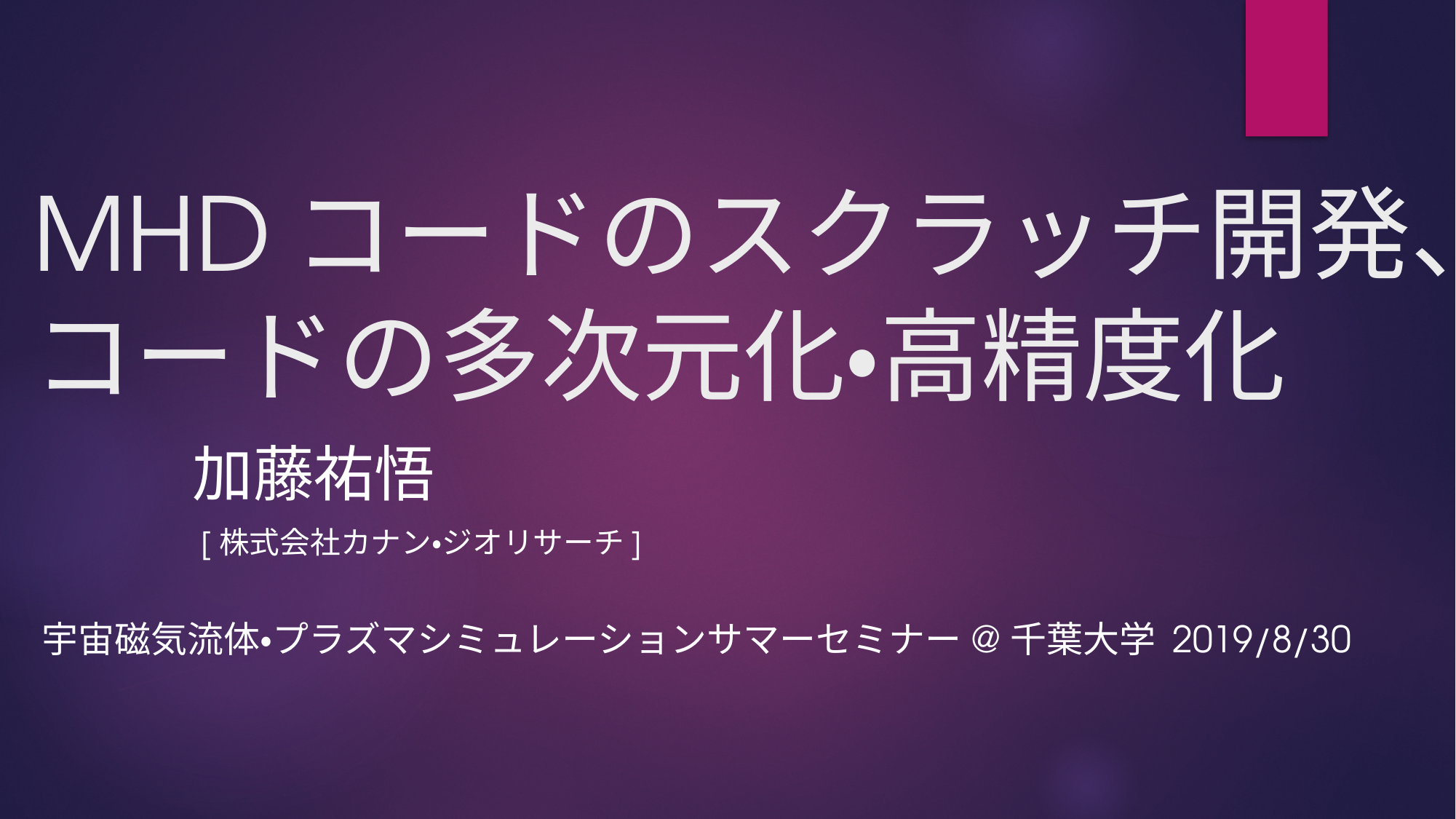

# MHDコードのスクラッチ開発、コードの多次元化・高精度化
加藤祐悟
 [株式会社カナン・ジオリサーチ]
宇宙磁気流体・プラズマシミュレーションサマーセミナー@千葉大学 2019/8/30